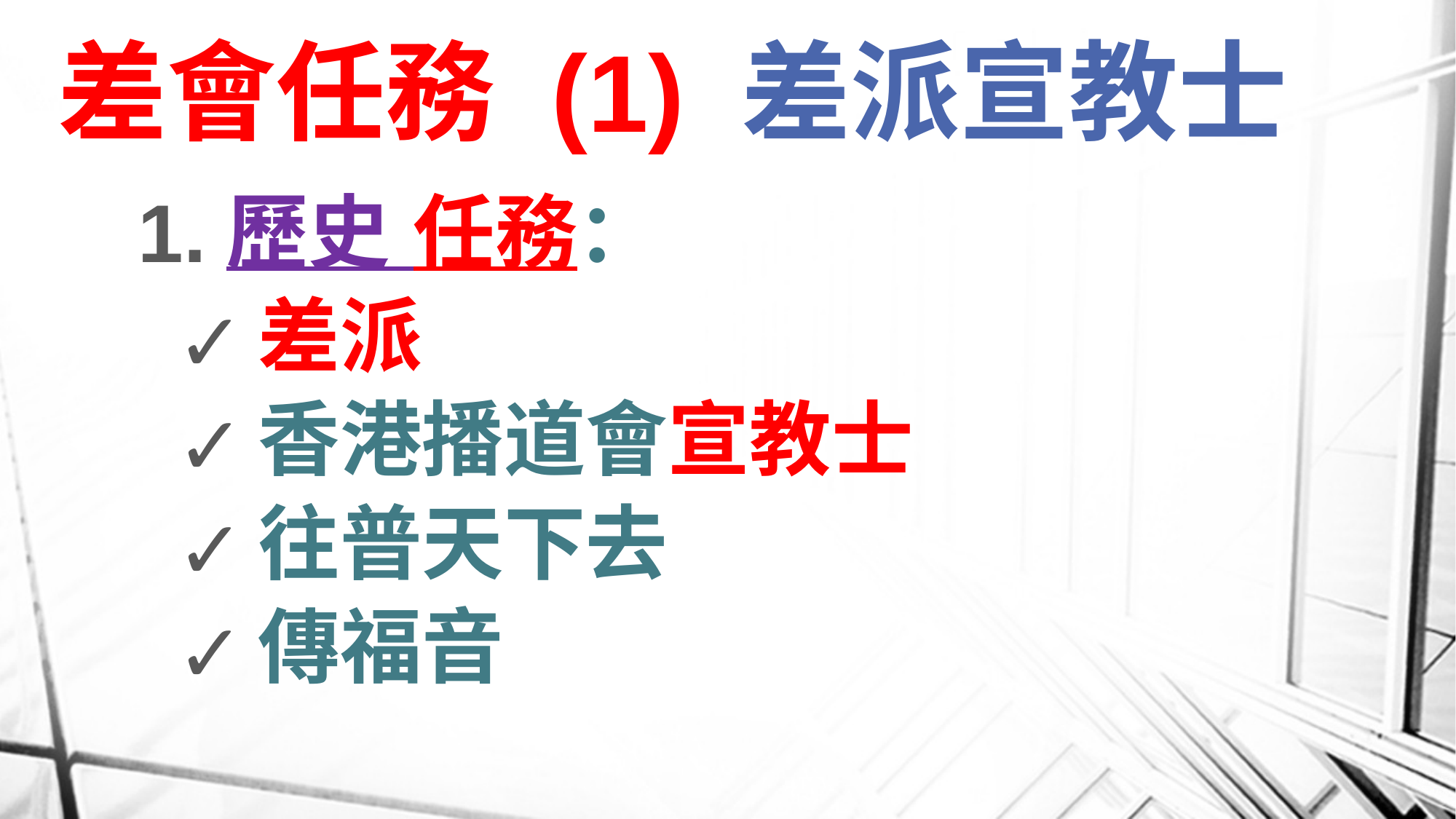

# 差會任務 (1) 差派宣教士
歷史 任務：
差派
香港播道會宣教士
往普天下去
傳福音